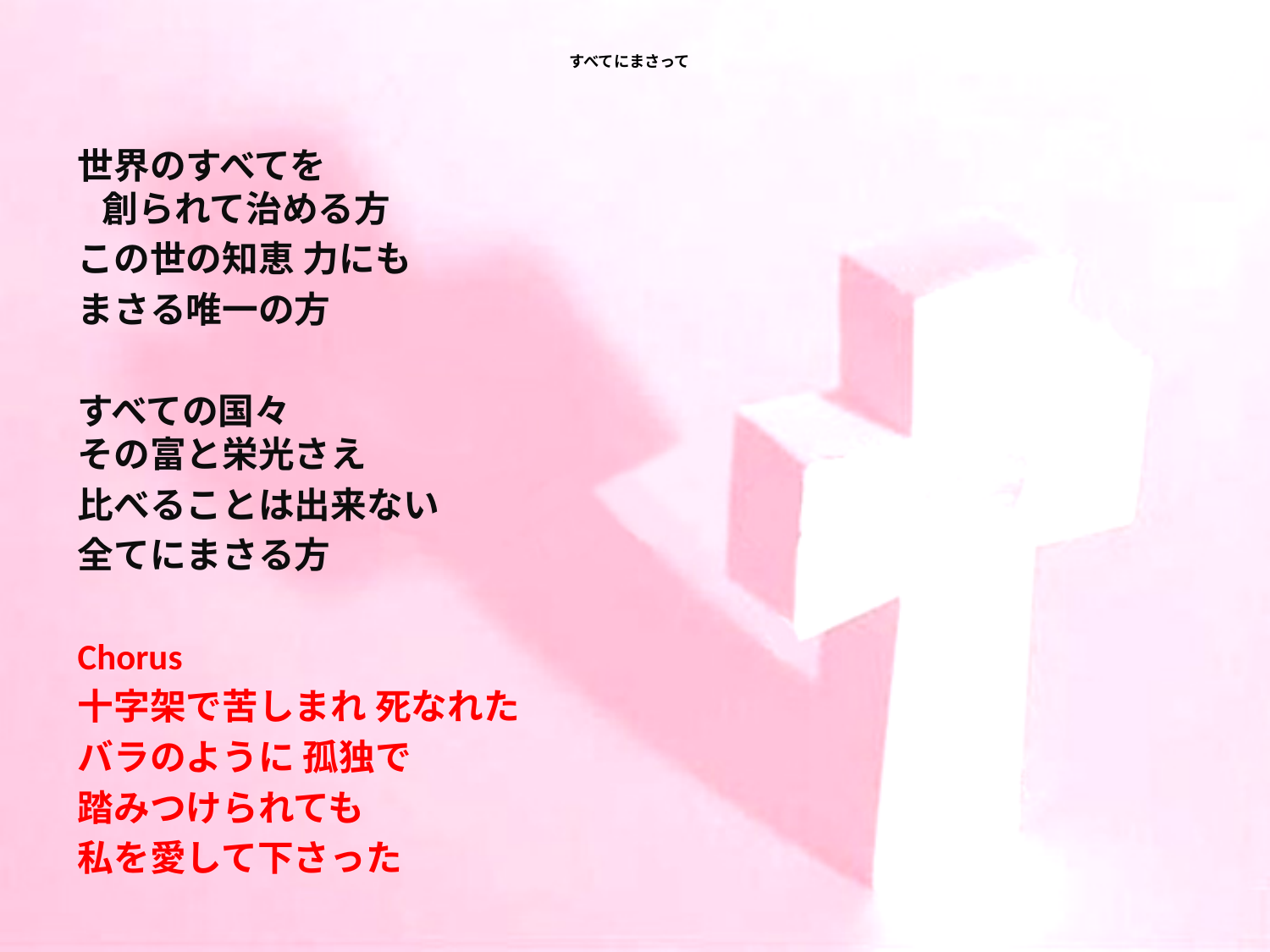

# すべてにまさって
世界のすべてを                               創られて治める方
この世の知恵 力にも
まさる唯一の方

すべての国々                         その富と栄光さえ
比べることは出来ない
全てにまさる方

Chorus
十字架で苦しまれ 死なれた
バラのように 孤独で
踏みつけられても
私を愛して下さった